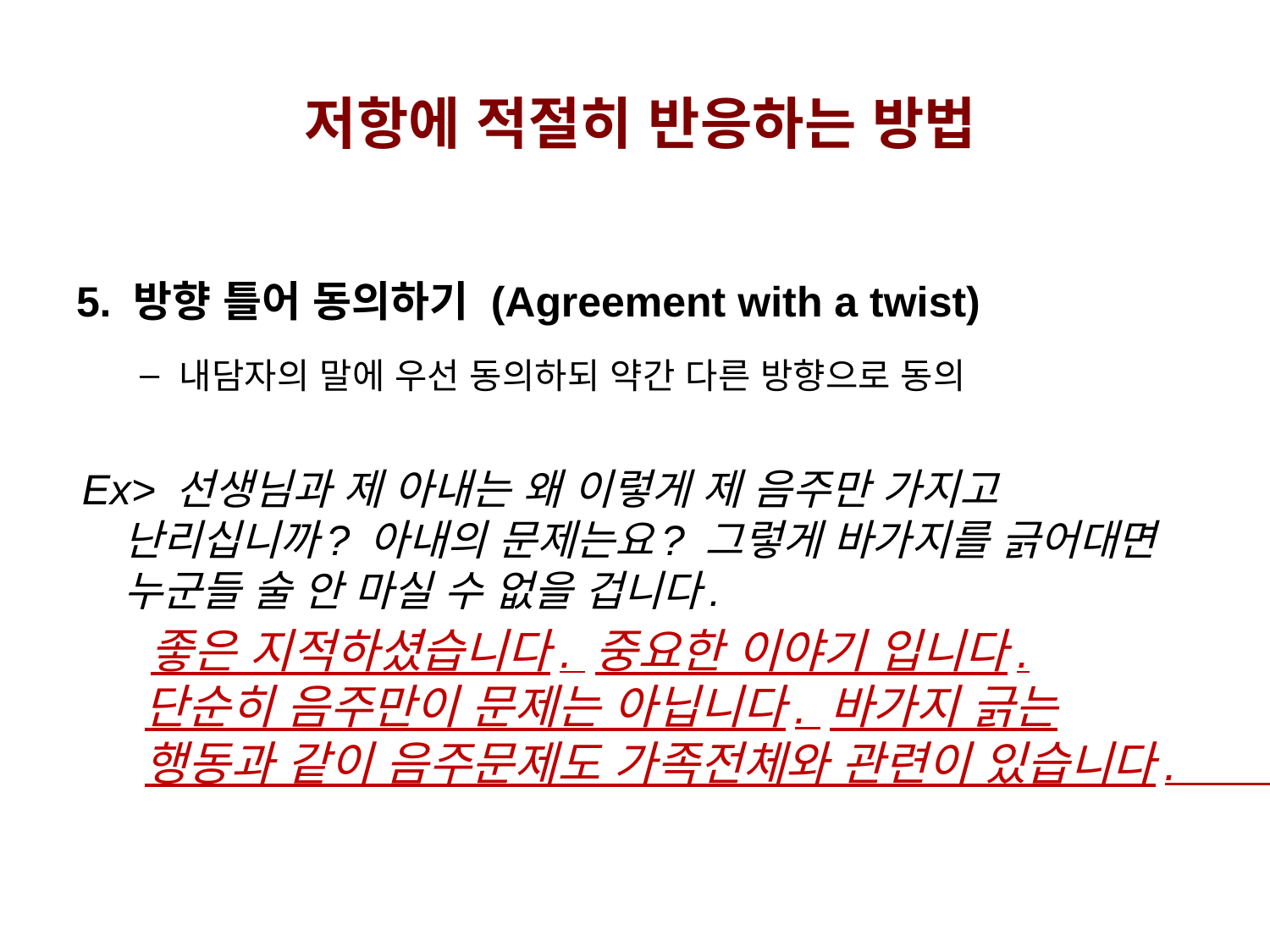

저항에 적절히 반응하는 방법
5. 방향 틀어 동의하기 (Agreement with a twist)
내담자의 말에 우선 동의하되 약간 다른 방향으로 동의
Ex> 선생님과 제 아내는 왜 이렇게 제 음주만 가지고 난리십니까? 아내의 문제는요? 그렇게 바가지를 긁어대면 누군들 술 안 마실 수 없을 겁니다.

   좋은 지적하셨습니다. 중요한 이야기 입니다. 단순히 음주만이 문제는 아닙니다. 바가지 긁는 행동과 같이 음주문제도 가족전체와 관련이 있습니다.